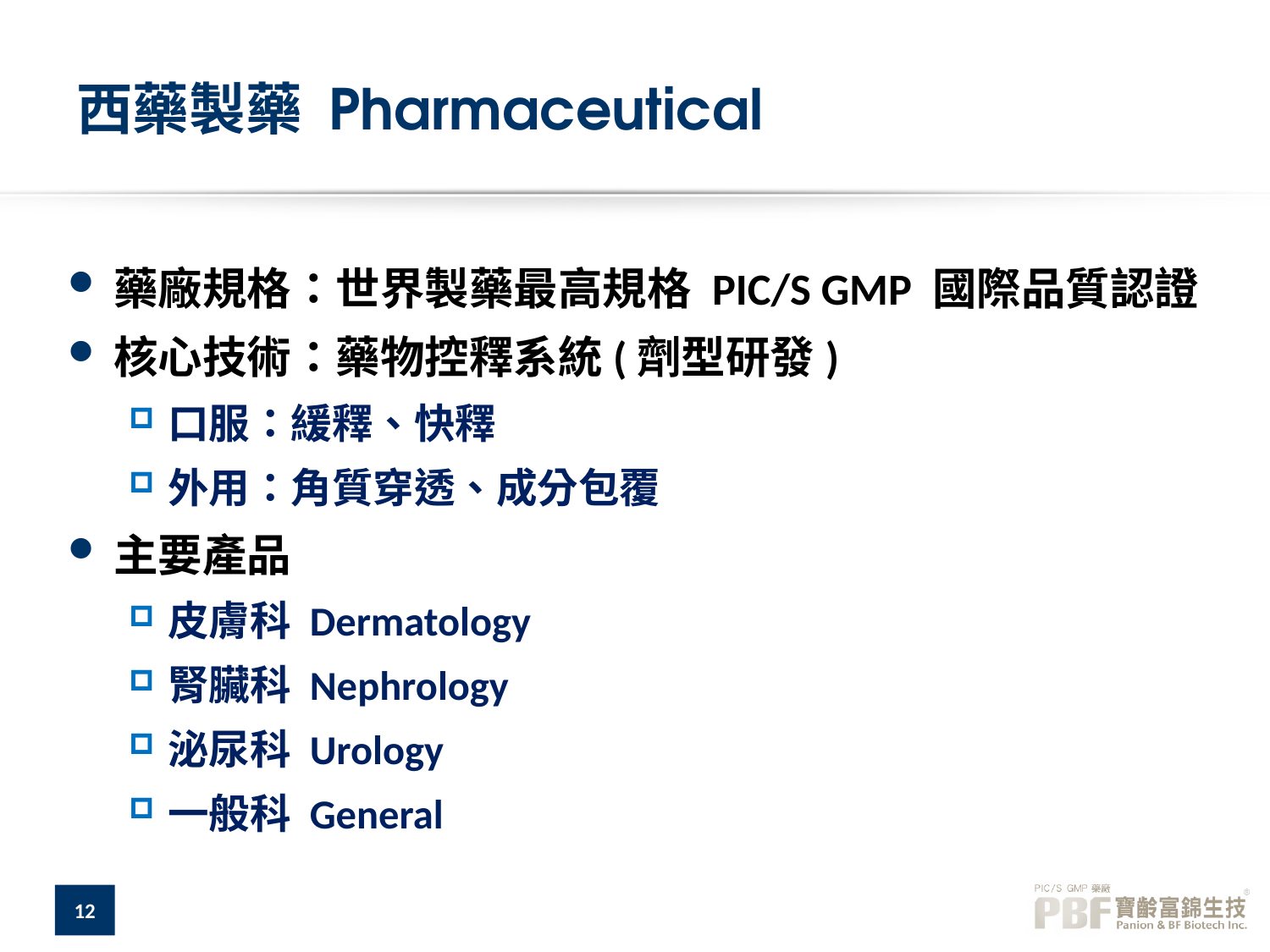

# 西藥製藥 Pharmaceutical
藥廠規格：世界製藥最高規格 PIC/S GMP 國際品質認證
核心技術：藥物控釋系統(劑型研發)
口服：緩釋、快釋
外用：角質穿透、成分包覆
主要產品
皮膚科 Dermatology
腎臟科 Nephrology
泌尿科 Urology
一般科 General

12